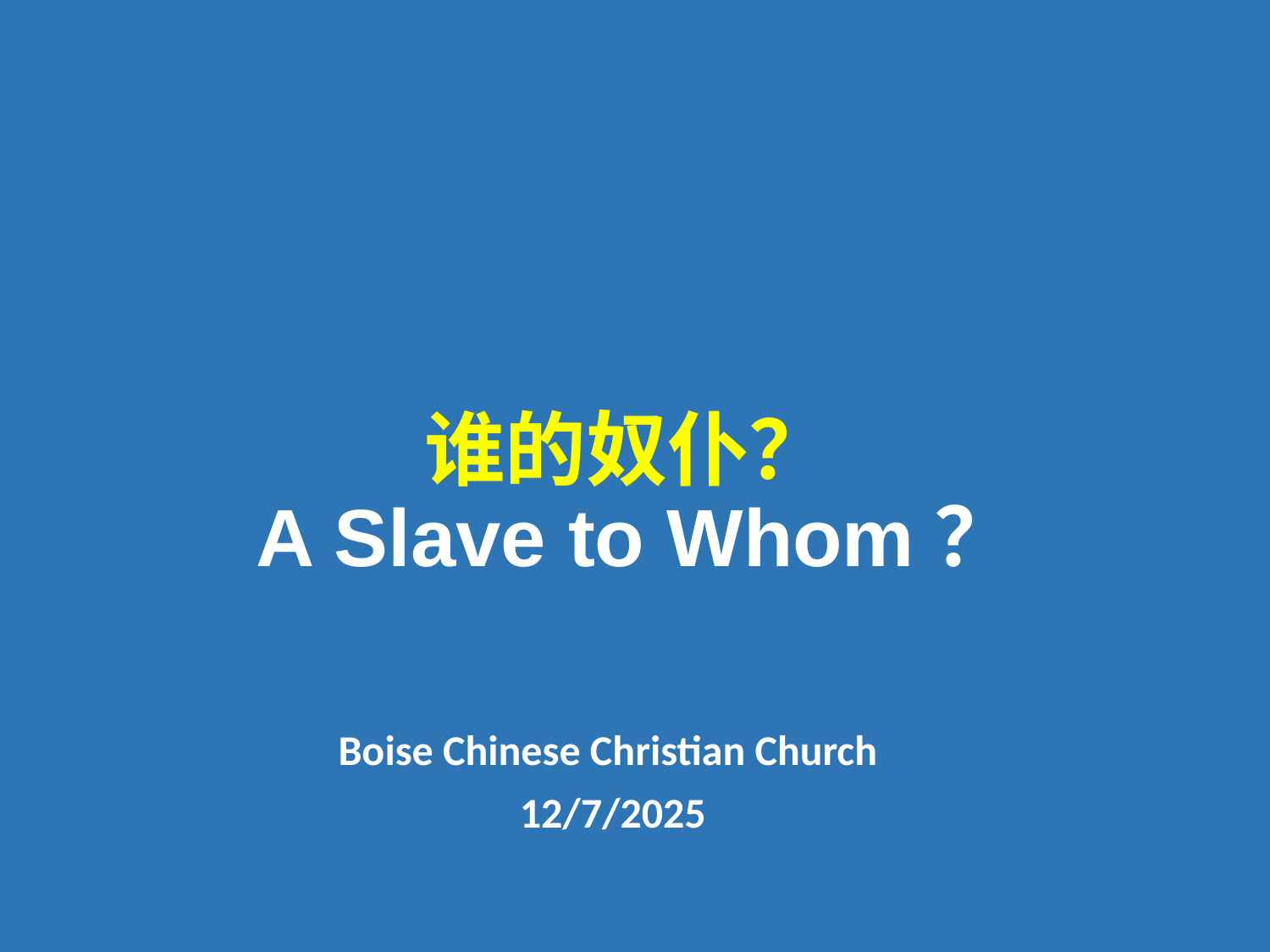

# 谁的奴仆？ A Slave to Whom？
Boise Chinese Christian Church
12/7/2025